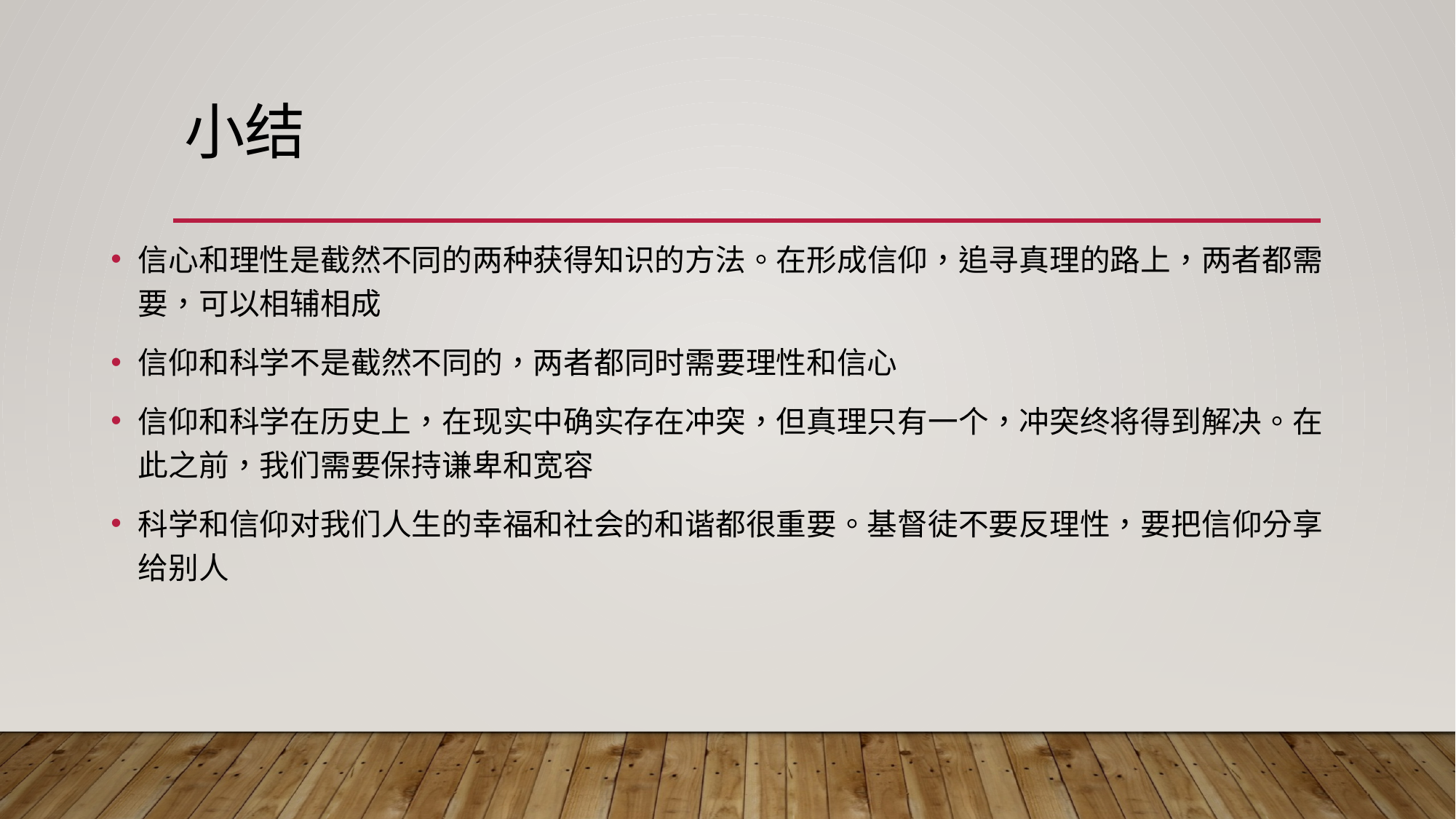

# 小结
信心和理性是截然不同的两种获得知识的方法。在形成信仰，追寻真理的路上，两者都需要，可以相辅相成
信仰和科学不是截然不同的，两者都同时需要理性和信心
信仰和科学在历史上，在现实中确实存在冲突，但真理只有一个，冲突终将得到解决。在此之前，我们需要保持谦卑和宽容
科学和信仰对我们人生的幸福和社会的和谐都很重要。基督徒不要反理性，要把信仰分享给别人